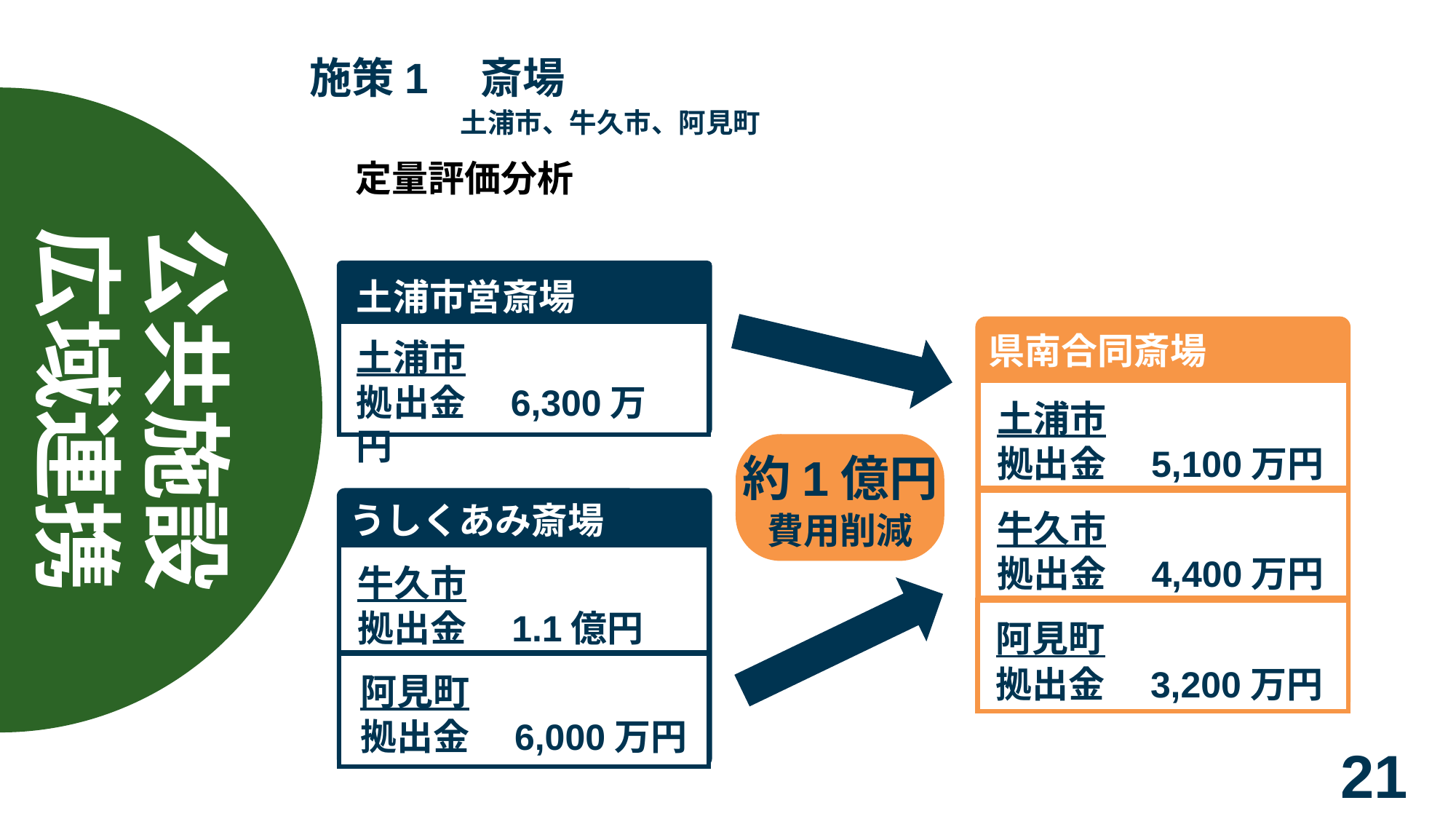

施策1　斎場

土浦市、牛久市、阿見町
定量評価分析
公共施設
広域連携

土浦市営斎場

土浦市
拠出金　6,300万円

県南合同斎場

土浦市
拠出金　5,100万円

約1億円
費用削減

うしくあみ斎場

牛久市
拠出金　4,400万円

牛久市
拠出金　1.1億円

阿見町
拠出金　3,200万円

阿見町
拠出金　6,000万円
21